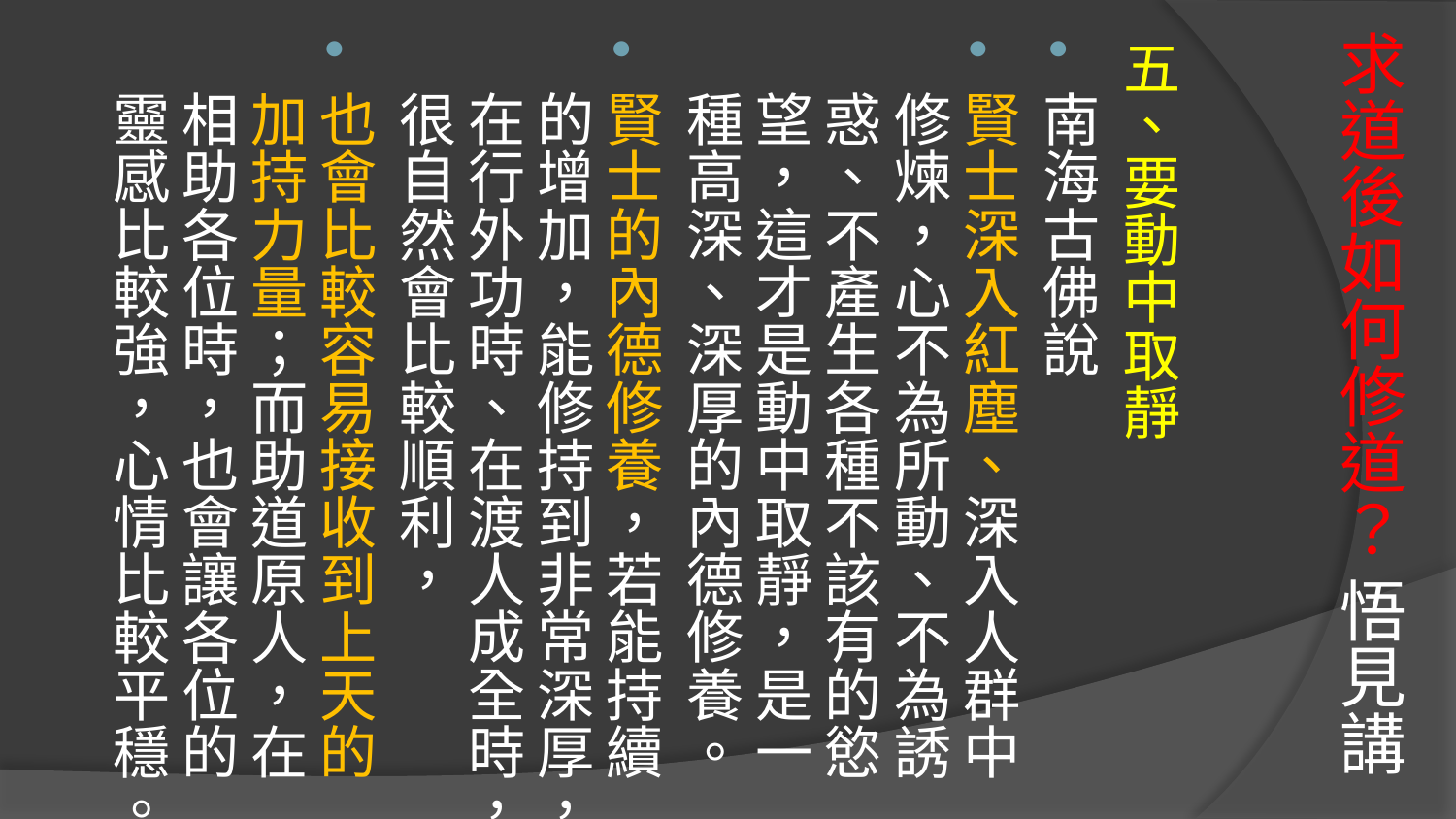

五、要動中取靜
南海古佛說
賢士深入紅塵、深入人群中修煉，心不為所動、不為誘惑、不產生各種不該有的慾望，這才是動中取靜，是一種高深、深厚的內德修養。
賢士的內德修養，若能持續的增加，能修持到非常深厚，在行外功時、在渡人成全時，很自然會比較順利，
也會比較容易接收到上天的加持力量；而助道原人，在相助各位時，也會讓各位的靈感比較強，心情比較平穩。

# 求道後如何修道？ 悟見講